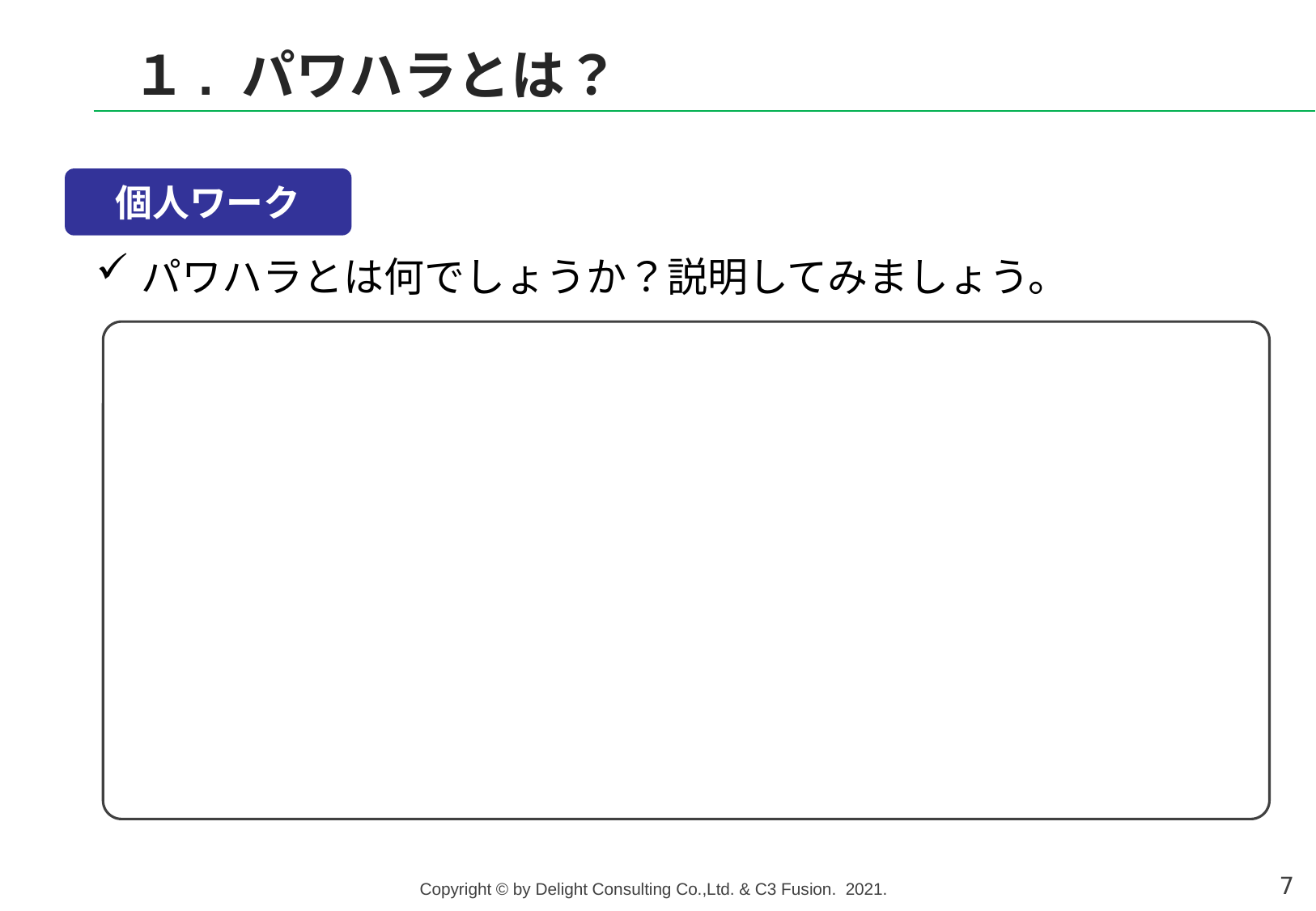

１. パワハラとは？
個人ワーク
パワハラとは何でしょうか？説明してみましょう。

7